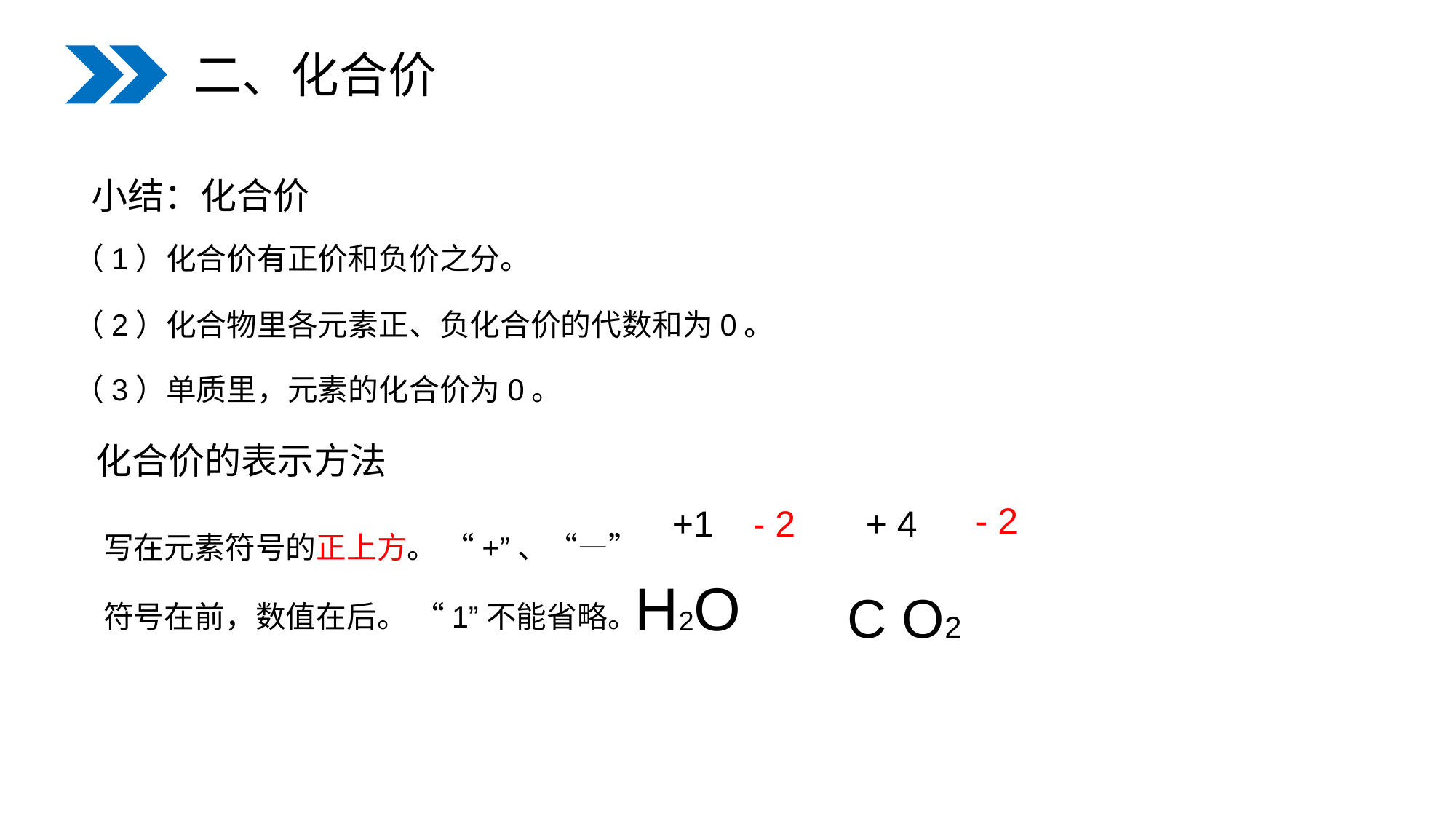

二、化合价
小结：化合价
（1）化合价有正价和负价之分。
（2）化合物里各元素正、负化合价的代数和为0。
（3）单质里，元素的化合价为0。
化合价的表示方法
写在元素符号的正上方。 “+”、“—”
符号在前，数值在后。 “1”不能省略。
- 2
+ 4
+1
- 2
H2O
C O2